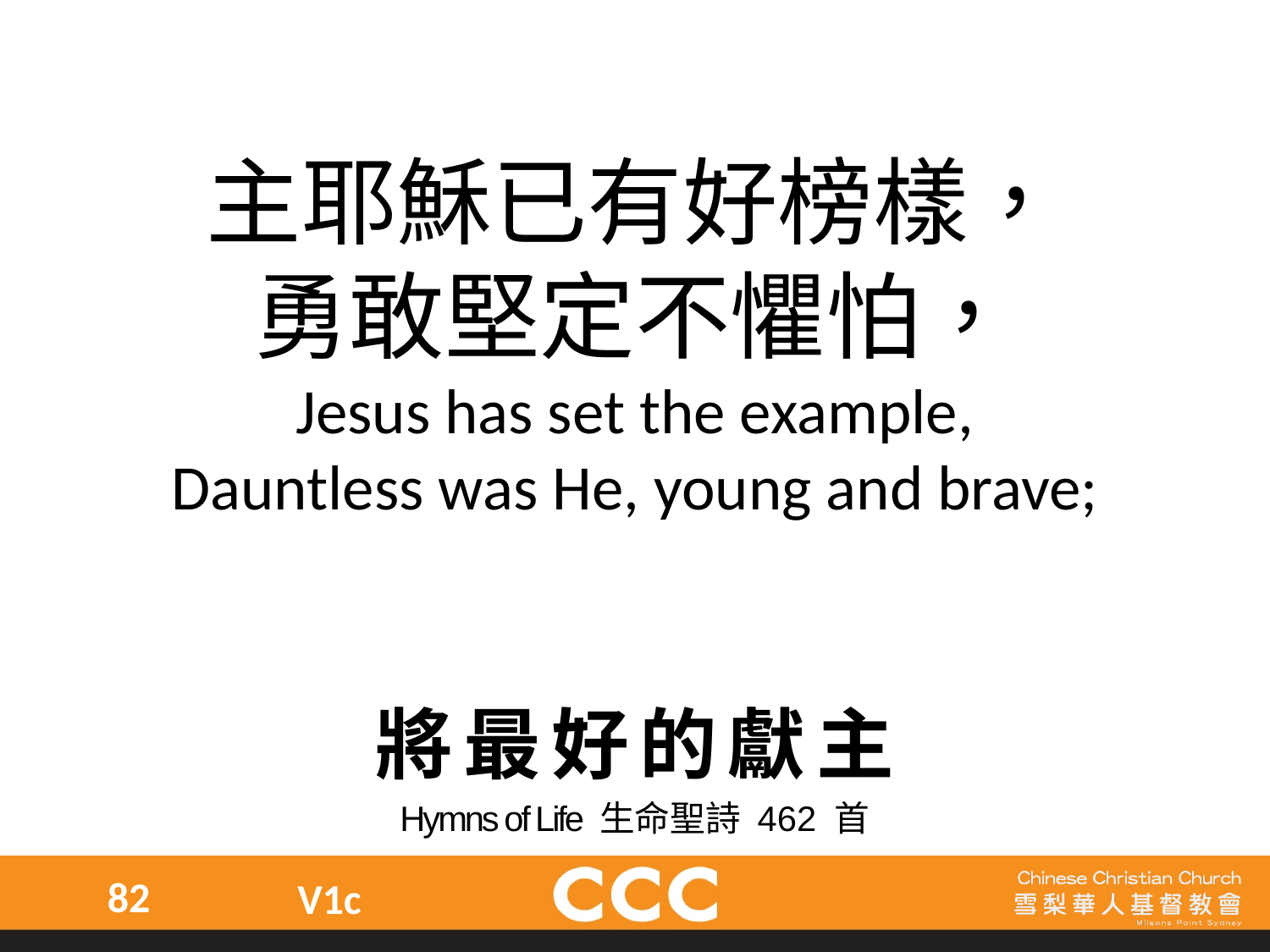

主耶穌已有好榜樣，
勇敢堅定不懼怕，
Jesus has set the example,
Dauntless was He, young and brave;
將最好的獻主
Hymns of Life 生命聖詩 462 首
82
V1c